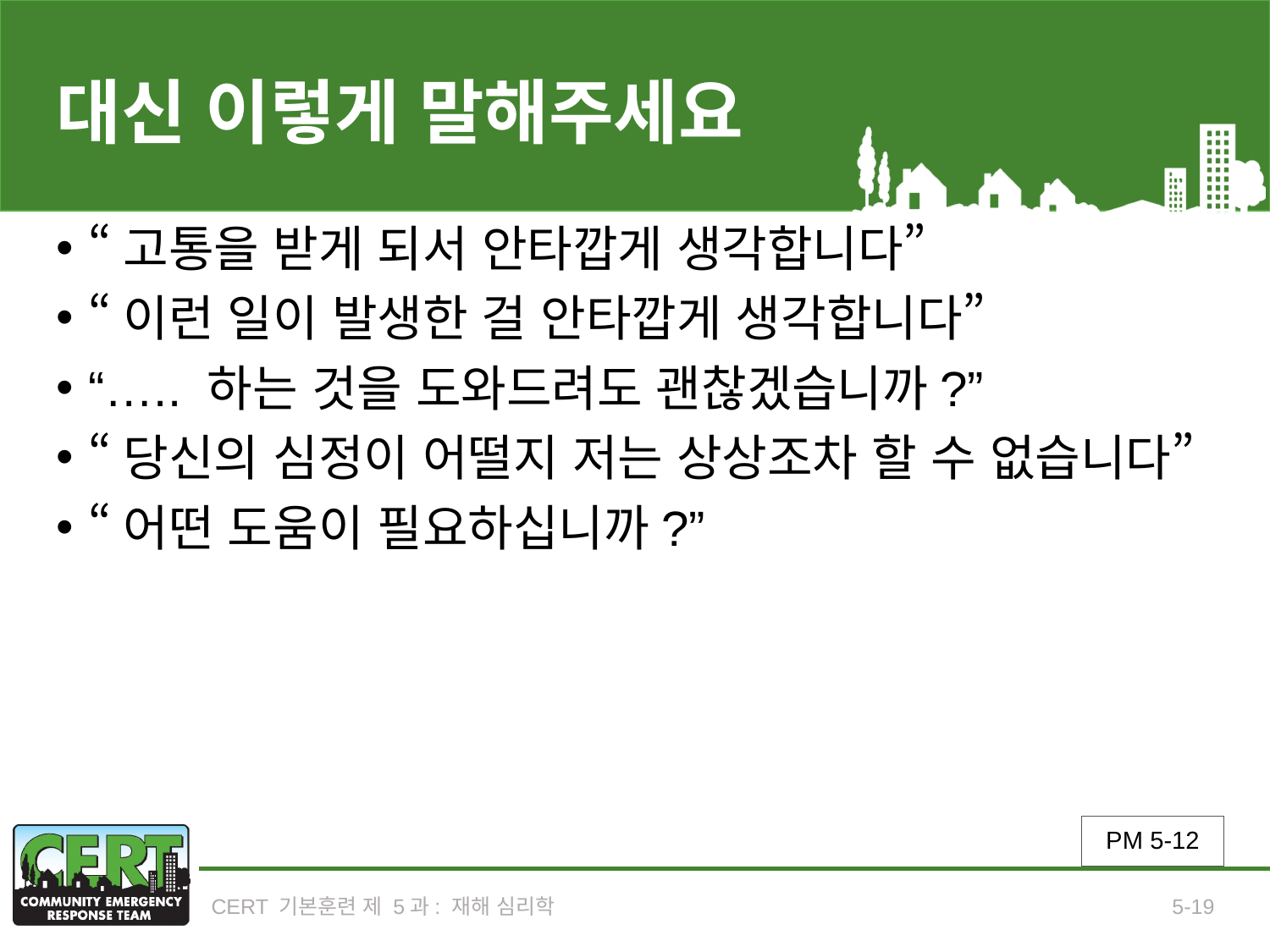

# 대신 이렇게 말해주세요
“고통을 받게 되서 안타깝게 생각합니다”
“이런 일이 발생한 걸 안타깝게 생각합니다”
“….. 하는 것을 도와드려도 괜찮겠습니까?”
“당신의 심정이 어떨지 저는 상상조차 할 수 없습니다”
“어떤 도움이 필요하십니까?”
PM 5-12
CERT 기본훈련 제 5과: 재해 심리학
5-19